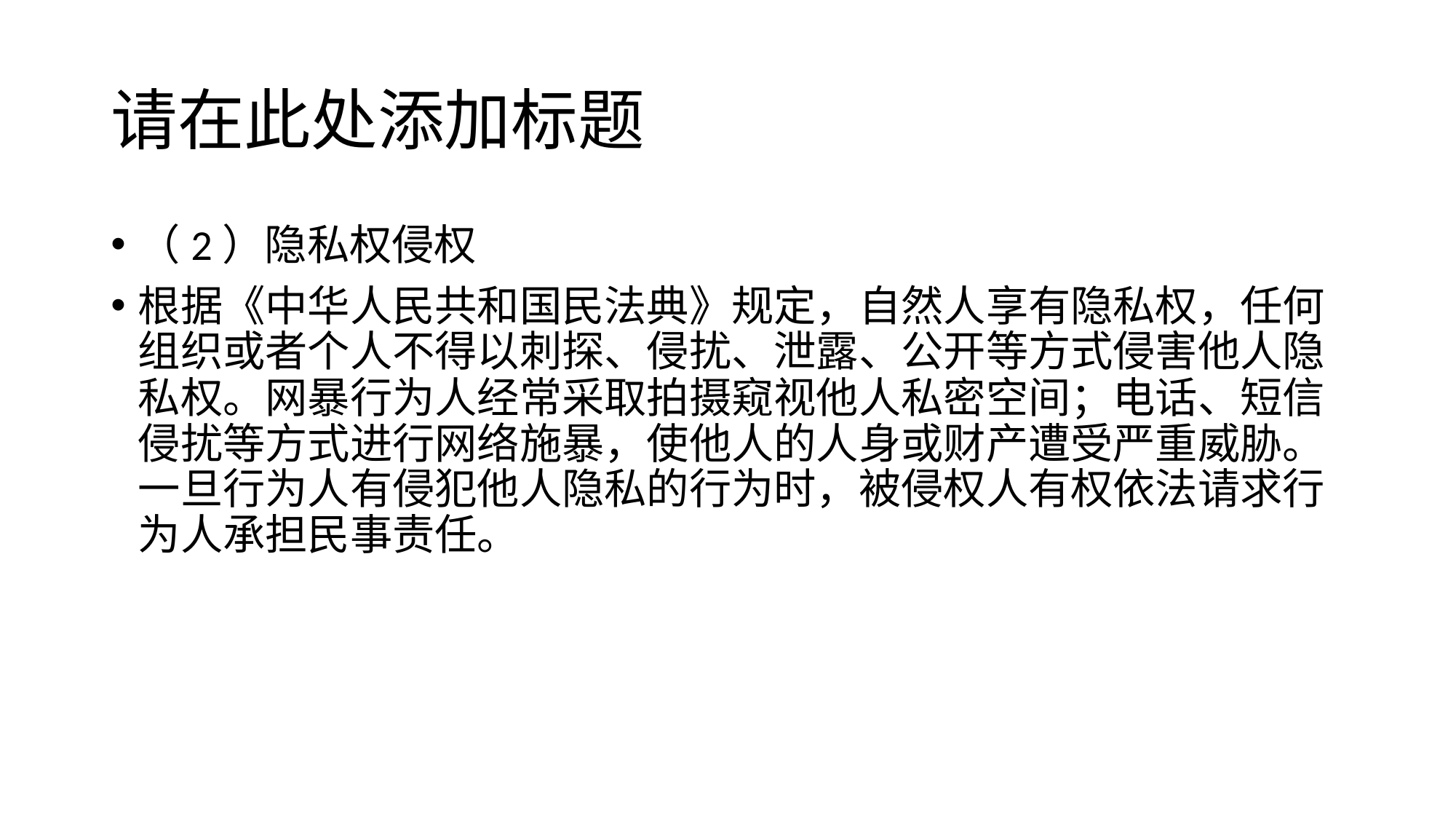

# 请在此处添加标题
（2）隐私权侵权
根据《中华人民共和国民法典》规定，自然人享有隐私权，任何组织或者个人不得以刺探、侵扰、泄露、公开等方式侵害他人隐私权。网暴行为人经常采取拍摄窥视他人私密空间；电话、短信侵扰等方式进行网络施暴，使他人的人身或财产遭受严重威胁。一旦行为人有侵犯他人隐私的行为时，被侵权人有权依法请求行为人承担民事责任。